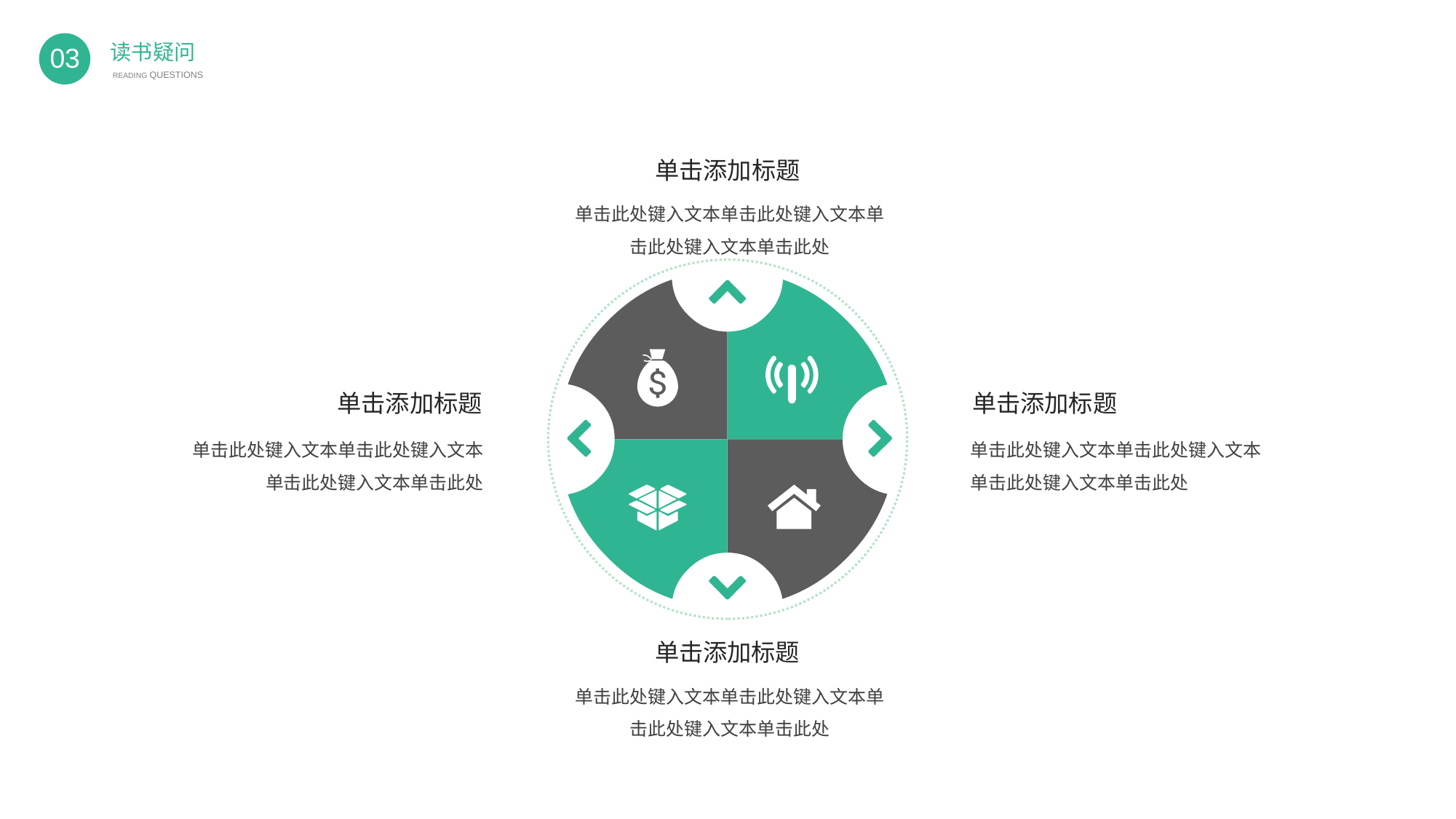

03
读书疑问
READING QUESTIONS
单击添加标题
单击此处键入文本单击此处键入文本单击此处键入文本单击此处

单击添加标题
单击此处键入文本单击此处键入文本单击此处键入文本单击此处
单击添加标题
单击此处键入文本单击此处键入文本单击此处键入文本单击此处
单击添加标题
单击此处键入文本单击此处键入文本单击此处键入文本单击此处